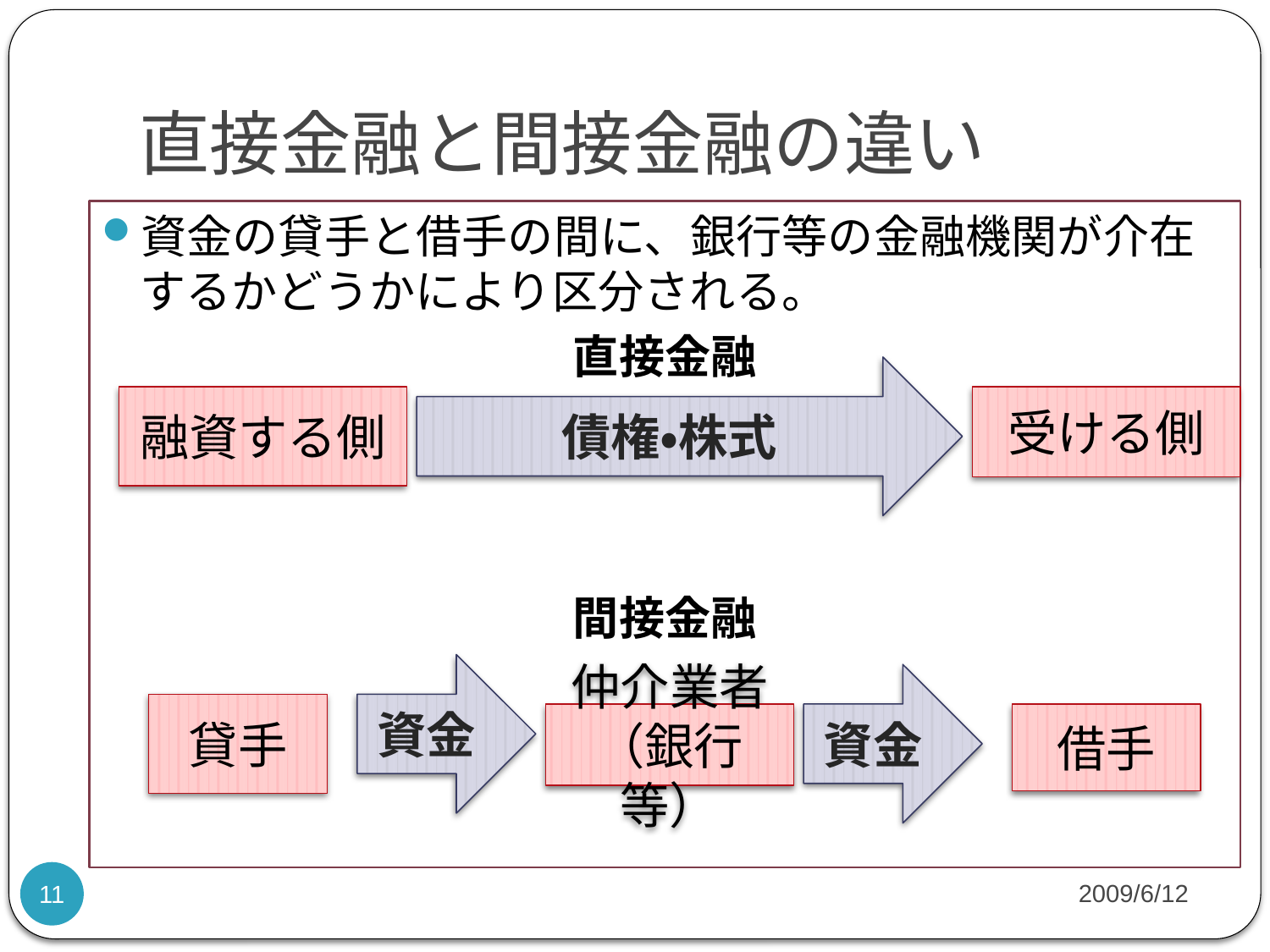

# 直接金融と間接金融の違い
資金の貸手と借手の間に、銀行等の金融機関が介在するかどうかにより区分される。
直接金融

間接金融

債権・株式
融資する側
受ける側

資金
資金
貸手
仲介業者（銀行等）
借手
2009/6/12
11